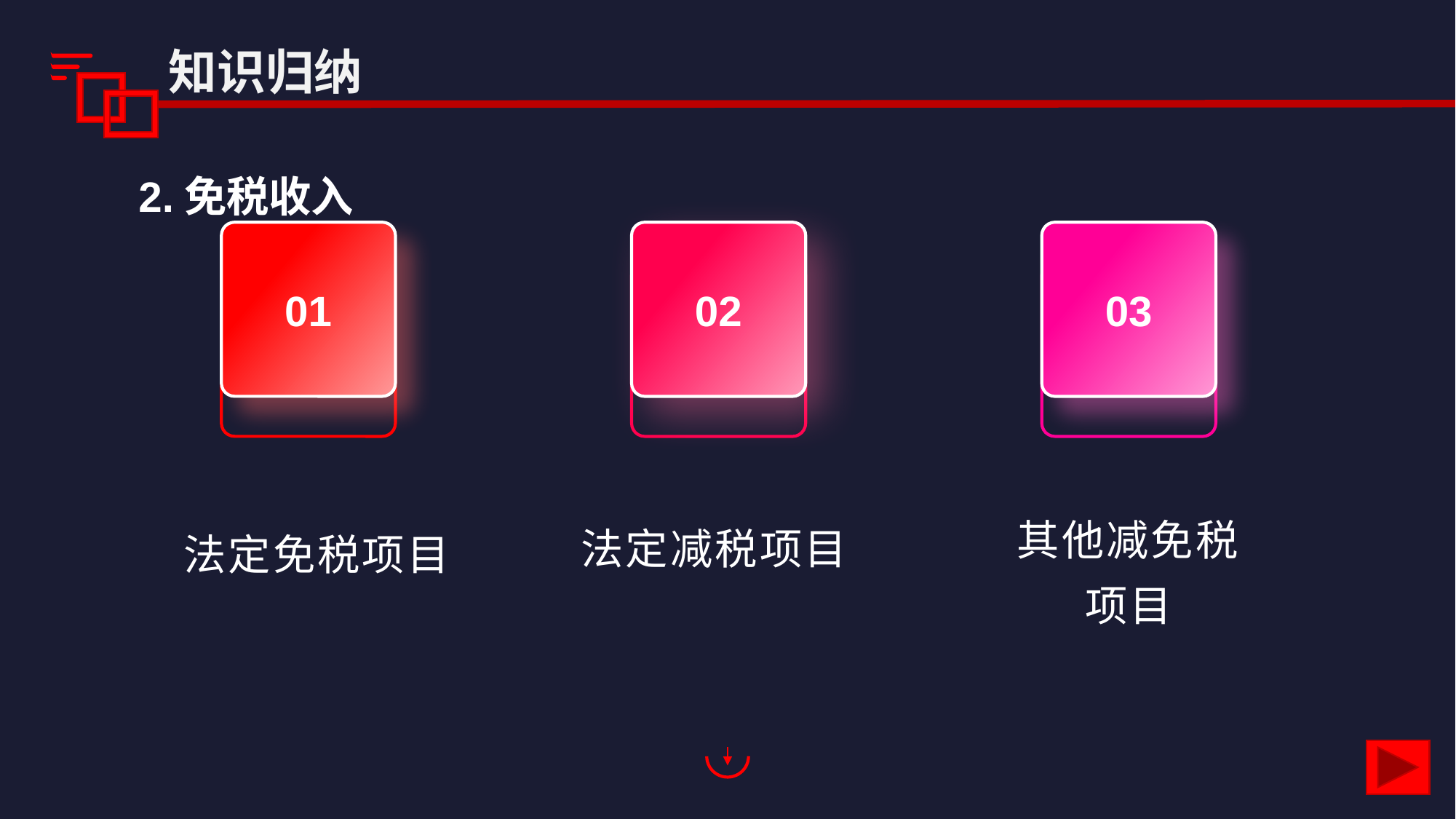

知识归纳

2.免税收入

01
02
03

法定减税项目

法定免税项目
其他减免税项目